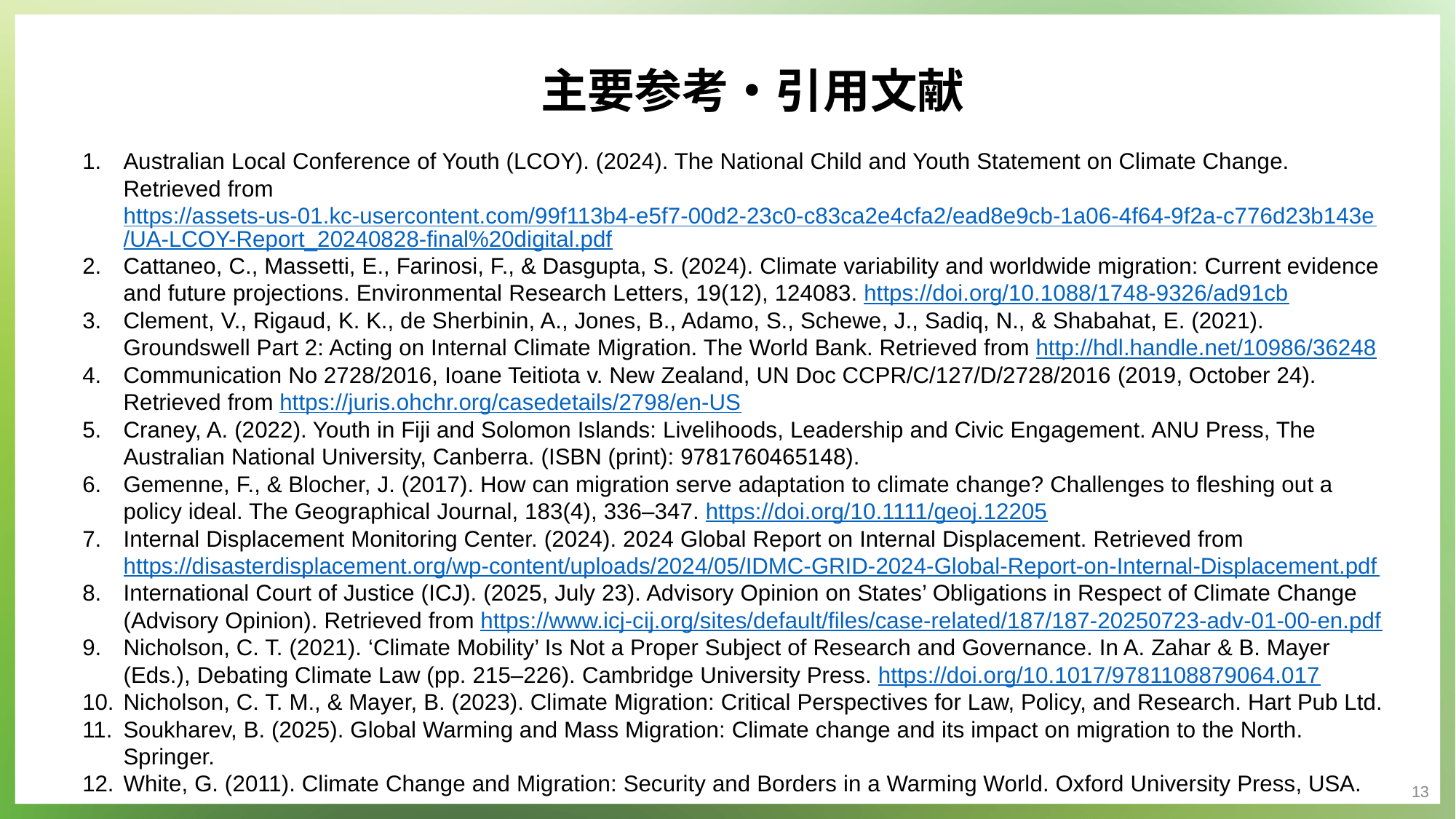

主要参考・引用文献

Australian Local Conference of Youth (LCOY). (2024). The National Child and Youth Statement on Climate Change. Retrieved from https://assets-us-01.kc-usercontent.com/99f113b4-e5f7-00d2-23c0-c83ca2e4cfa2/ead8e9cb-1a06-4f64-9f2a-c776d23b143e/UA-LCOY-Report_20240828-final%20digital.pdf
Cattaneo, C., Massetti, E., Farinosi, F., & Dasgupta, S. (2024). Climate variability and worldwide migration: Current evidence and future projections. Environmental Research Letters, 19(12), 124083. https://doi.org/10.1088/1748-9326/ad91cb
Clement, V., Rigaud, K. K., de Sherbinin, A., Jones, B., Adamo, S., Schewe, J., Sadiq, N., & Shabahat, E. (2021). Groundswell Part 2: Acting on Internal Climate Migration. The World Bank. Retrieved from http://hdl.handle.net/10986/36248
Communication No 2728/2016, Ioane Teitiota v. New Zealand, UN Doc CCPR/C/127/D/2728/2016 (2019, October 24). Retrieved from https://juris.ohchr.org/casedetails/2798/en-US
Craney, A. (2022). Youth in Fiji and Solomon Islands: Livelihoods, Leadership and Civic Engagement. ANU Press, The Australian National University, Canberra. (ISBN (print): 9781760465148).
Gemenne, F., & Blocher, J. (2017). How can migration serve adaptation to climate change? Challenges to fleshing out a policy ideal. The Geographical Journal, 183(4), 336–347. https://doi.org/10.1111/geoj.12205
Internal Displacement Monitoring Center. (2024). 2024 Global Report on Internal Displacement. Retrieved from https://disasterdisplacement.org/wp-content/uploads/2024/05/IDMC-GRID-2024-Global-Report-on-Internal-Displacement.pdf
International Court of Justice (ICJ). (2025, July 23). Advisory Opinion on States’ Obligations in Respect of Climate Change (Advisory Opinion). Retrieved from https://www.icj-cij.org/sites/default/files/case-related/187/187-20250723-adv-01-00-en.pdf
Nicholson, C. T. (2021). ‘Climate Mobility’ Is Not a Proper Subject of Research and Governance. In A. Zahar & B. Mayer (Eds.), Debating Climate Law (pp. 215–226). Cambridge University Press. https://doi.org/10.1017/9781108879064.017
Nicholson, C. T. M., & Mayer, B. (2023). Climate Migration: Critical Perspectives for Law, Policy, and Research. Hart Pub Ltd.
Soukharev, B. (2025). Global Warming and Mass Migration: Climate change and its impact on migration to the North. Springer.
White, G. (2011). Climate Change and Migration: Security and Borders in a Warming World. Oxford University Press, USA.